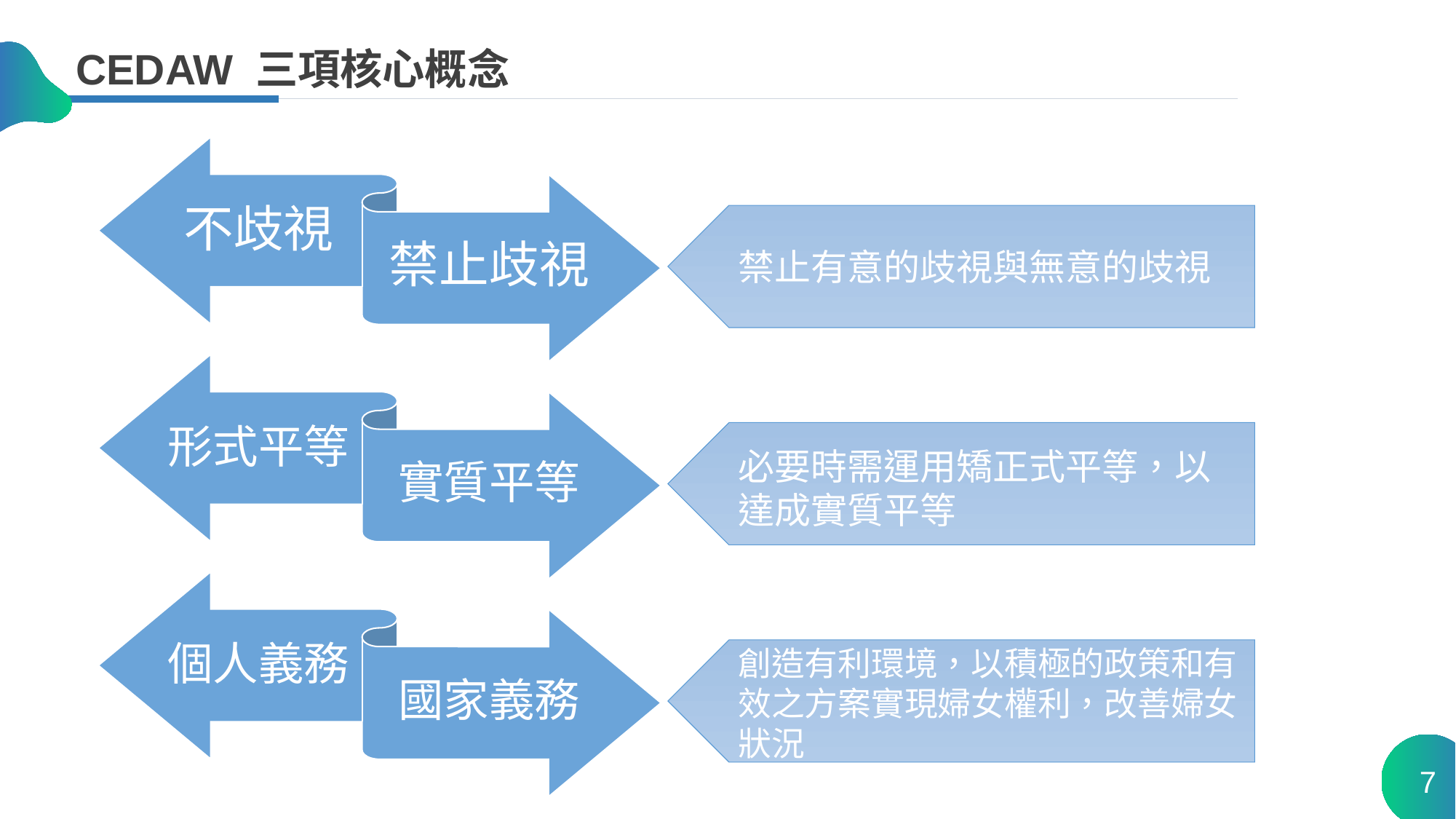

CEDAW 三項核心概念

不歧視
禁止歧視
人口數

禁止有意的歧視與無意的歧視
形式平等
實質平等

必要時需運用矯正式平等，以達成實質平等
個人義務
國家義務
創造有利環境，以積極的政策和有效之方案實現婦女權利，改善婦女狀況